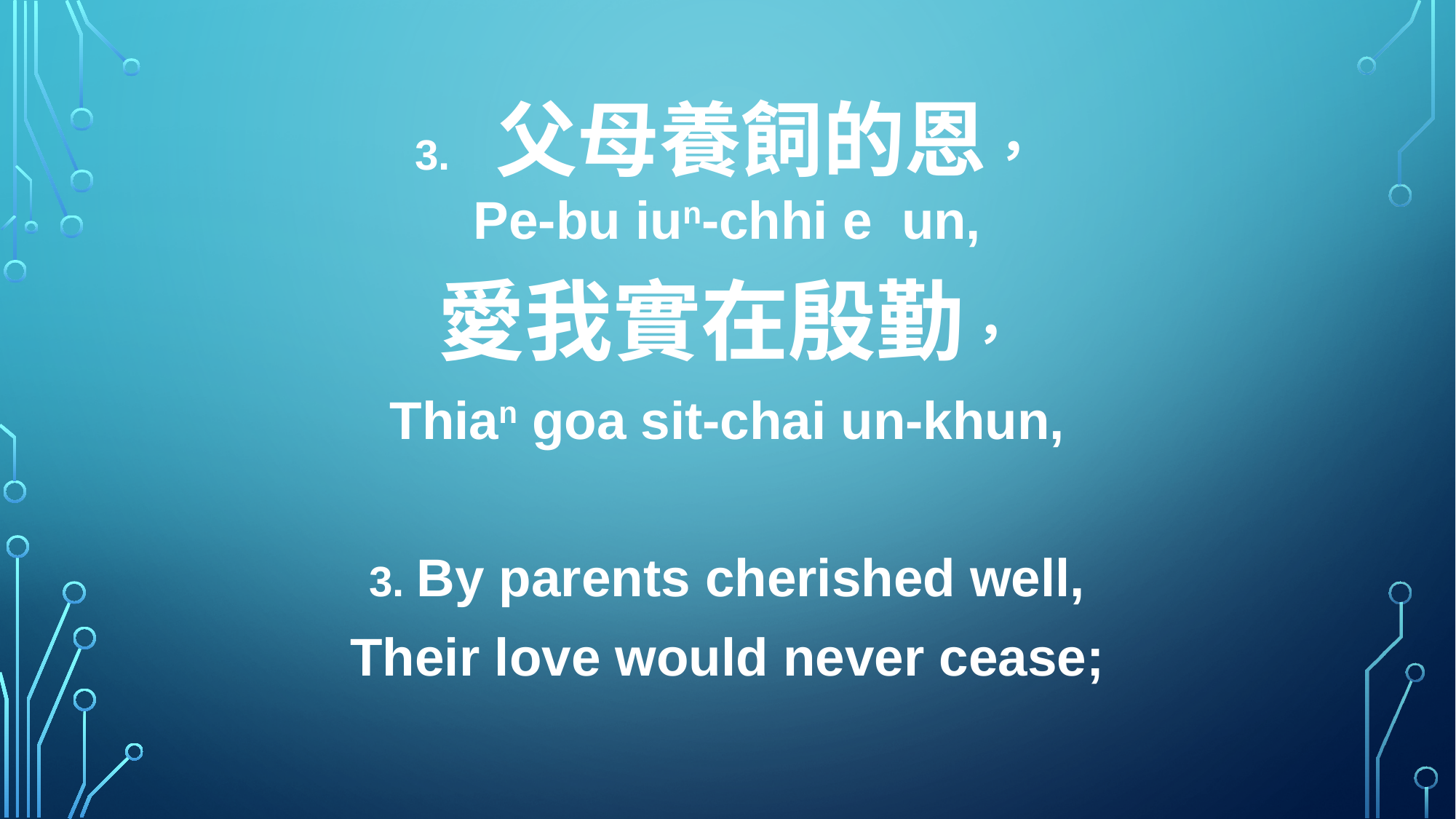

3.   父母養飼的恩，
Pe-bu iun-chhi e  un,
愛我實在殷勤，
Thian goa sit-chai un-khun,

3. By parents cherished well,
Their love would never cease;